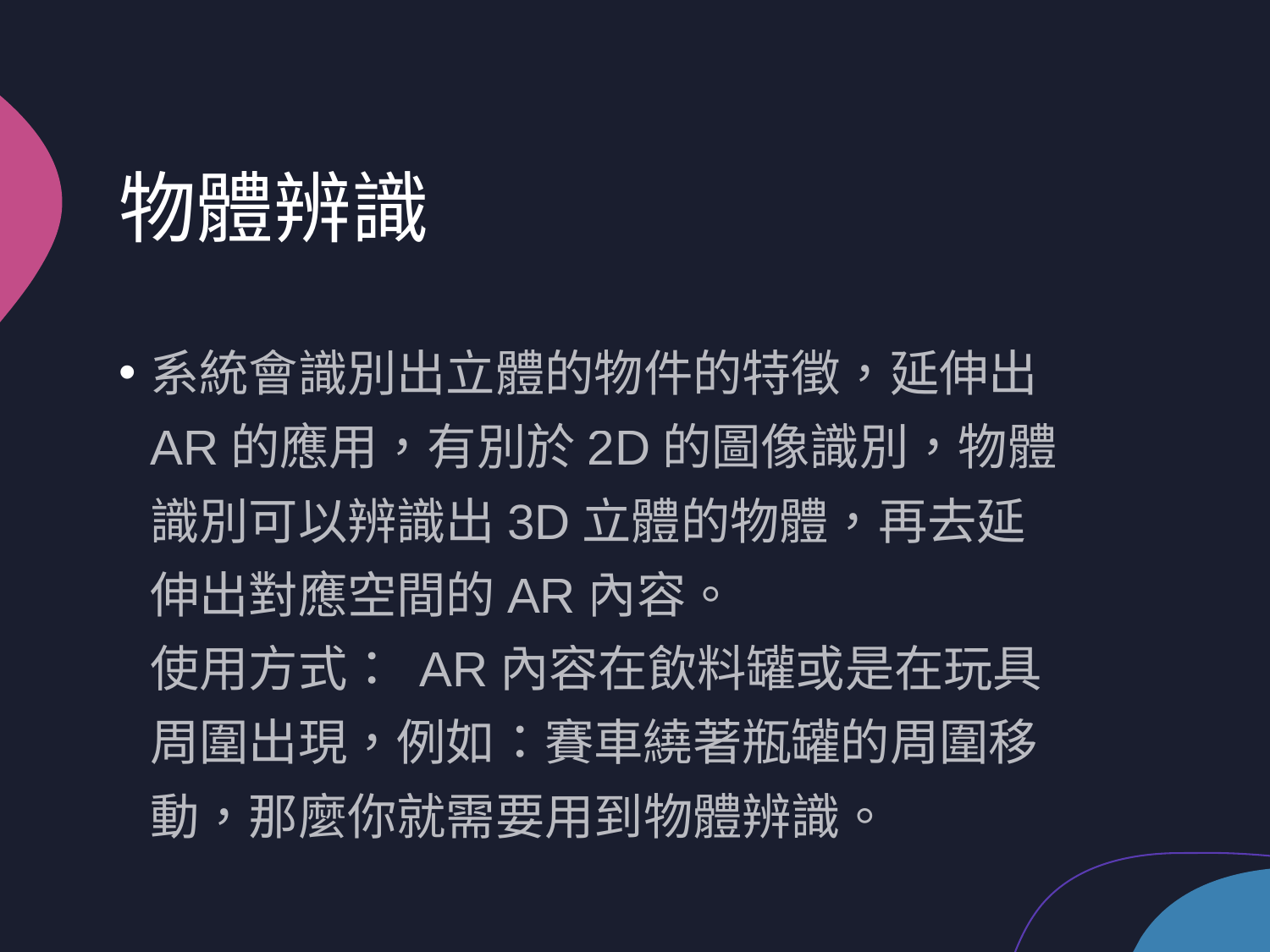

# 物體辨識
系統會識別出立體的物件的特徵，延伸出AR的應用，有別於2D的圖像識別，物體識別可以辨識出3D立體的物體，再去延伸出對應空間的AR內容。
使用方式： AR內容在飲料罐或是在玩具周圍出現，例如：賽車繞著瓶罐的周圍移動，那麼你就需要用到物體辨識。